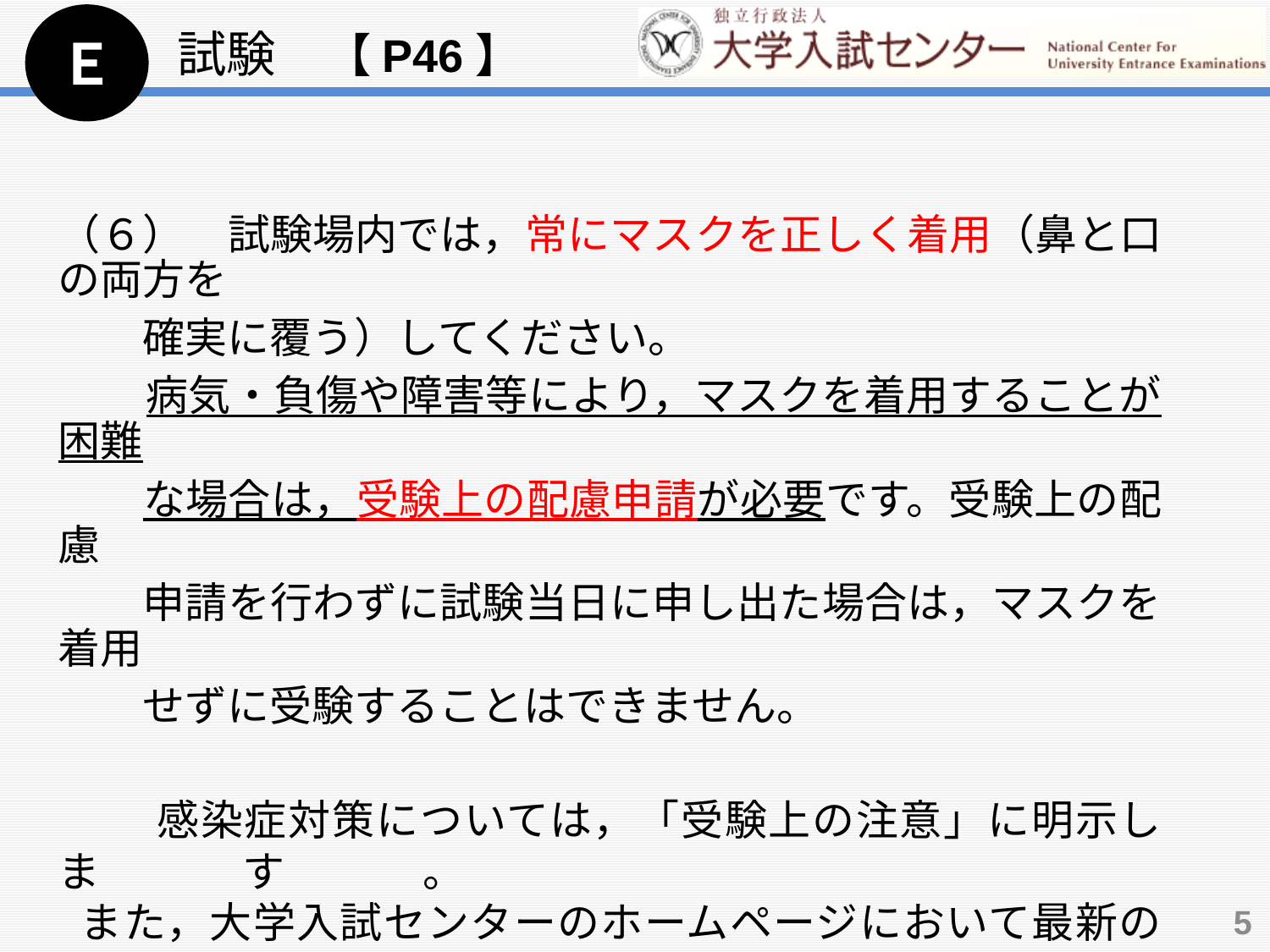

Ｅ
試験　【P46】
（６）　試験場内では，常にマスクを正しく着用（鼻と口の両方を
　　確実に覆う）してください。
        病気・負傷や障害等により，マスクを着用することが困難
　　な場合は，受験上の配慮申請が必要です。受験上の配慮
　　申請を行わずに試験当日に申し出た場合は，マスクを着用
　　せずに受験することはできません。

　　 感染症対策については，「受験上の注意」に明示します。　　　
  また，大学入試センターのホームページにおいて最新の情報　
　を提供します。
5